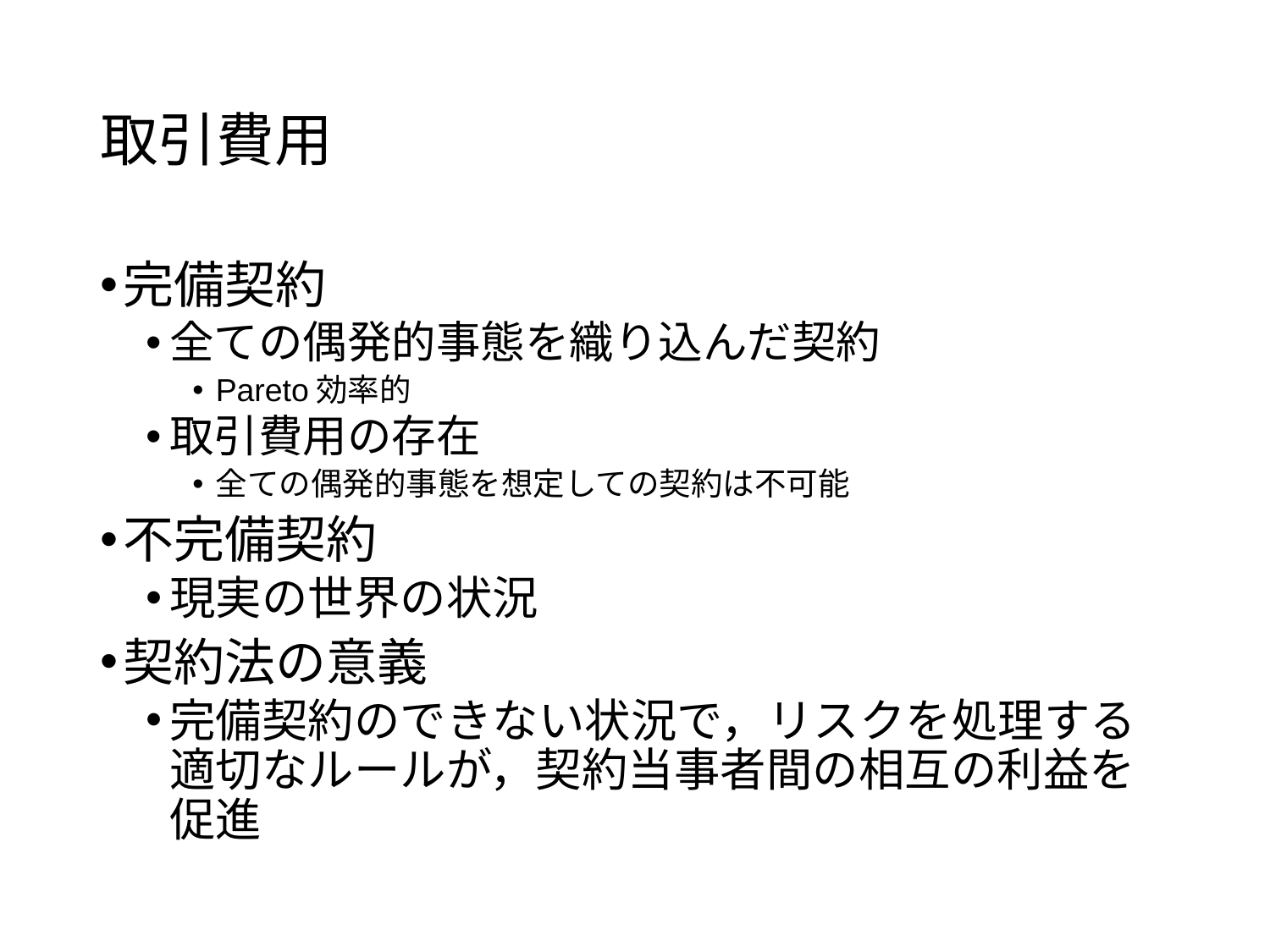

# 取引費用
完備契約
全ての偶発的事態を織り込んだ契約
Pareto効率的
取引費用の存在
全ての偶発的事態を想定しての契約は不可能
不完備契約
現実の世界の状況
契約法の意義
完備契約のできない状況で，リスクを処理する適切なルールが，契約当事者間の相互の利益を促進